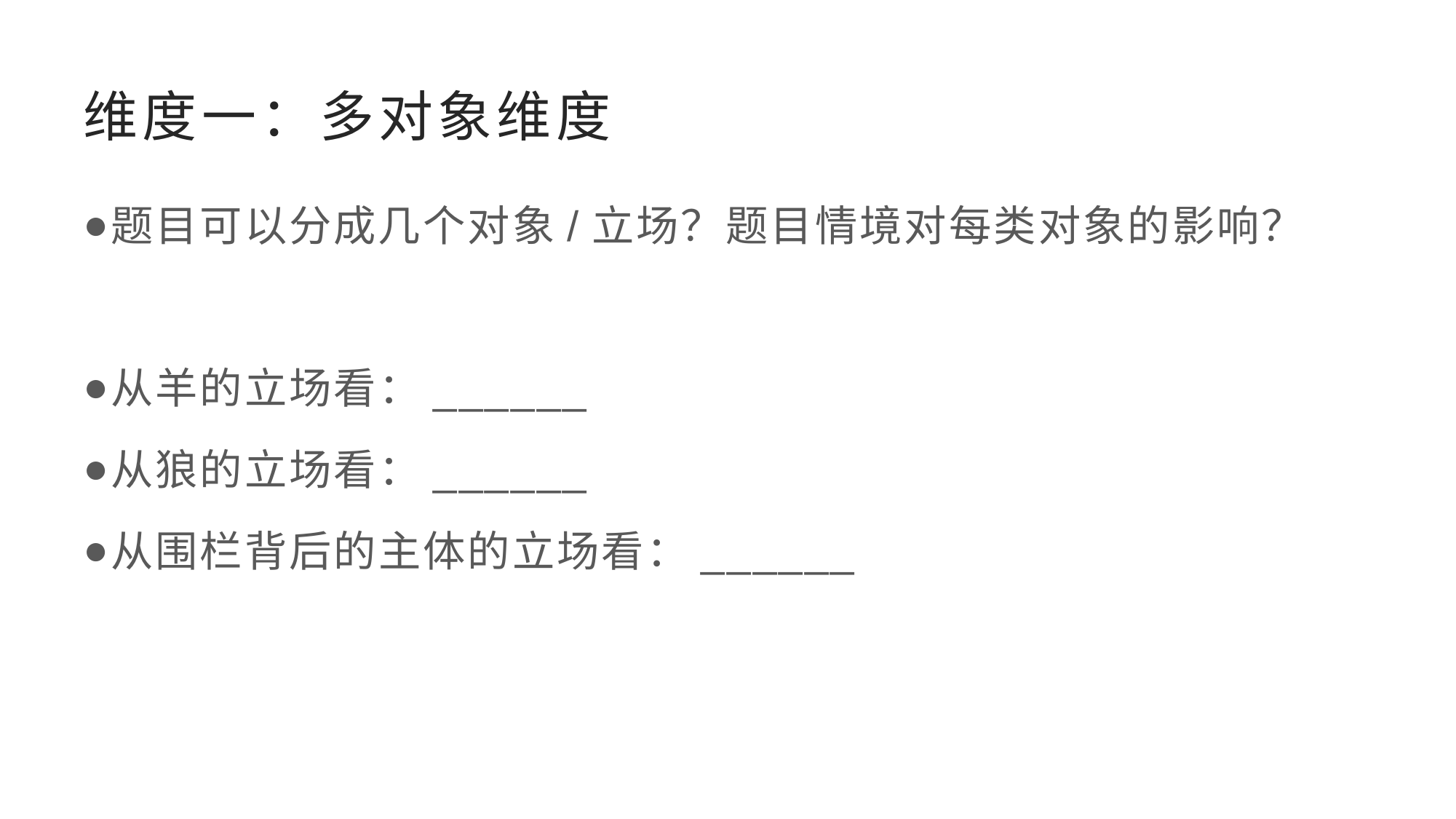

# 维度一：多对象维度
题目可以分成几个对象/立场？题目情境对每类对象的影响？

从羊的立场看：______
从狼的立场看：______
从围栏背后的主体的立场看：______